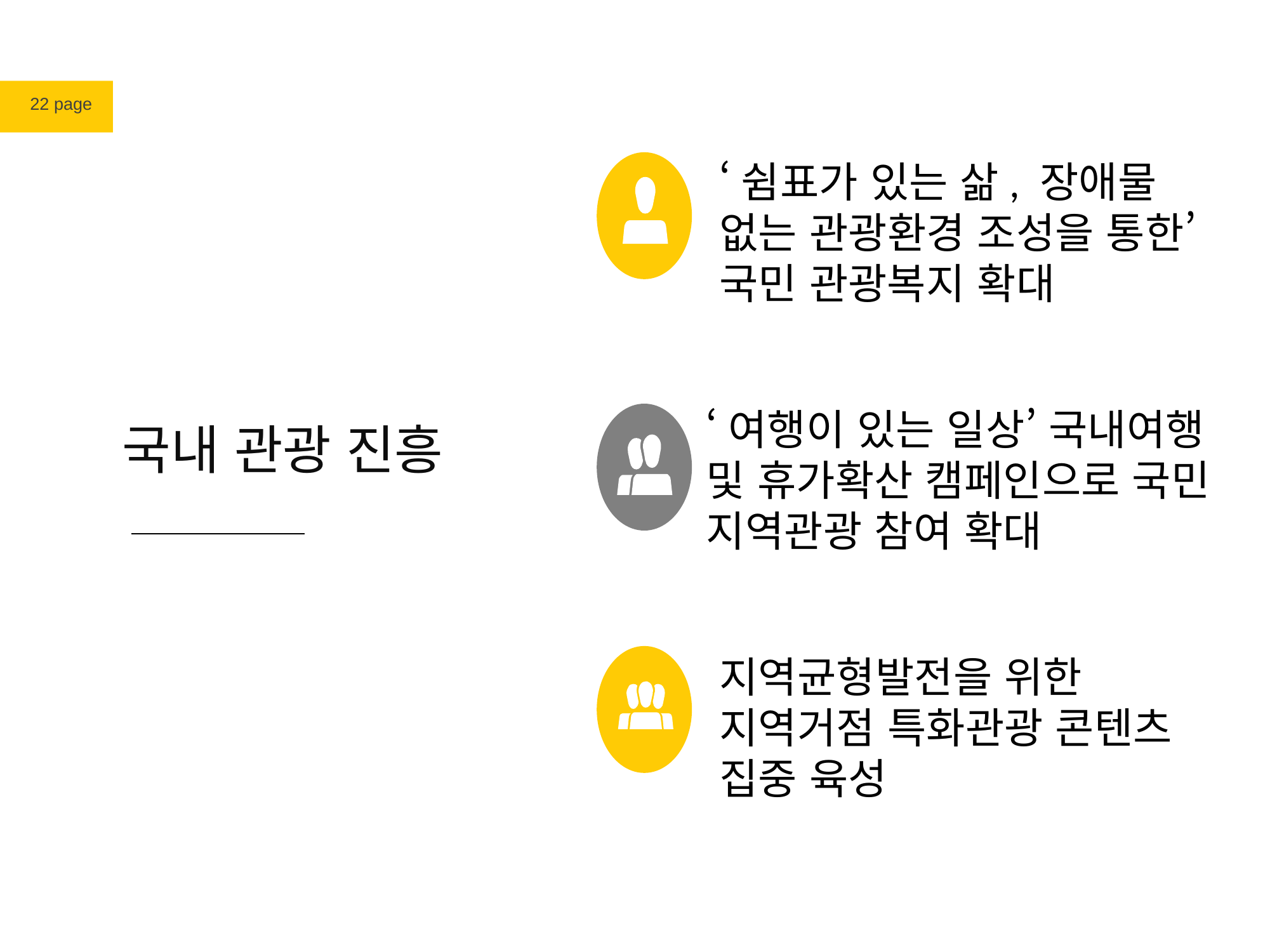

22 page

‘쉼표가 있는 삶, 장애물 없는 관광환경 조성을 통한’ 국민 관광복지 확대

‘여행이 있는 일상’ 국내여행 및 휴가확산 캠페인으로 국민 지역관광 참여 확대

국내 관광 진흥

지역균형발전을 위한 지역거점 특화관광 콘텐츠 집중 육성